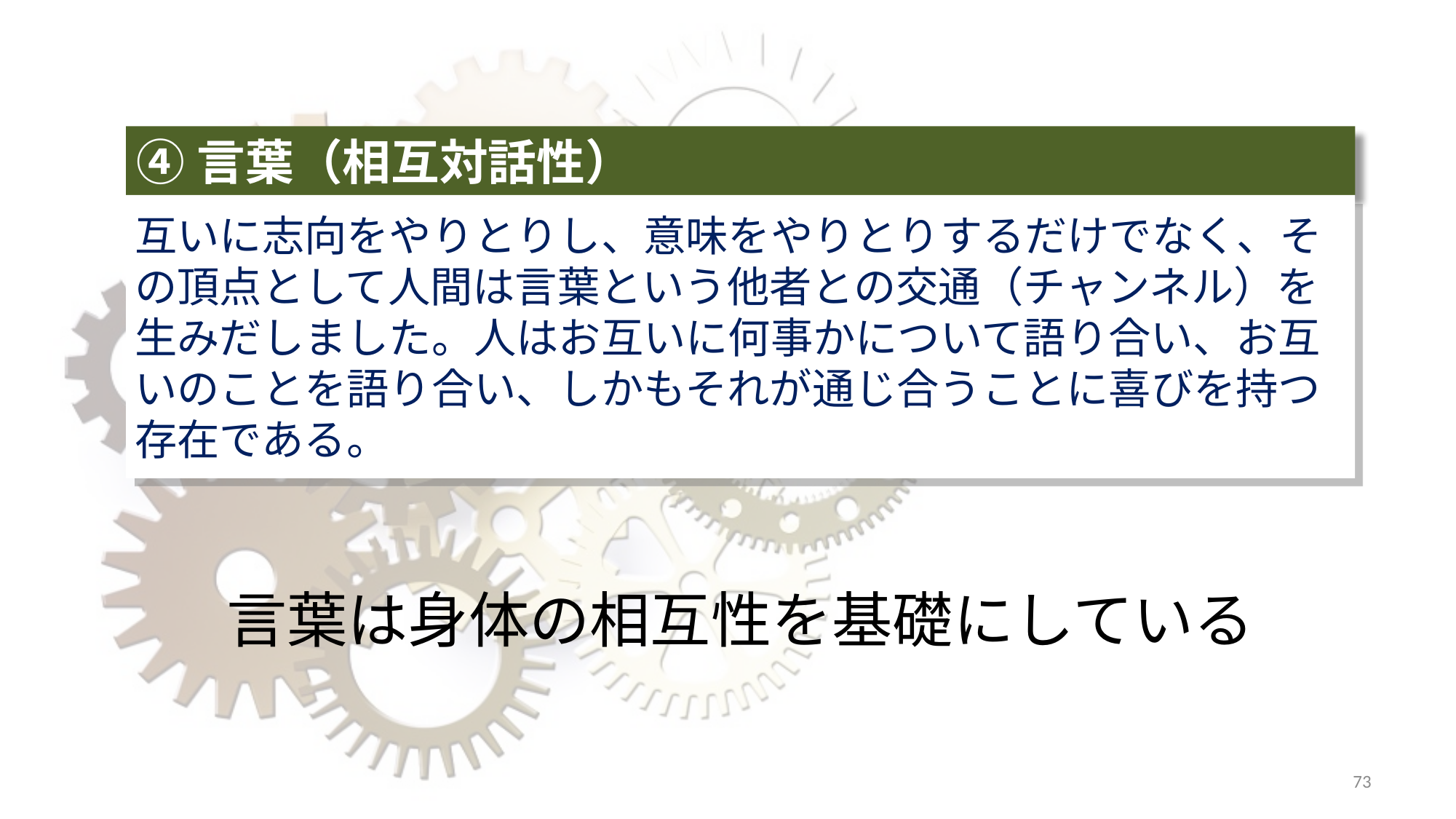

④言葉（相互対話性）

互いに志向をやりとりし、意味をやりとりするだけでなく、その頂点として人間は言葉という他者との交通（チャンネル）を生みだしました。人はお互いに何事かについて語り合い、お互いのことを語り合い、しかもそれが通じ合うことに喜びを持つ存在である。

言葉は身体の相互性を基礎にしている
73